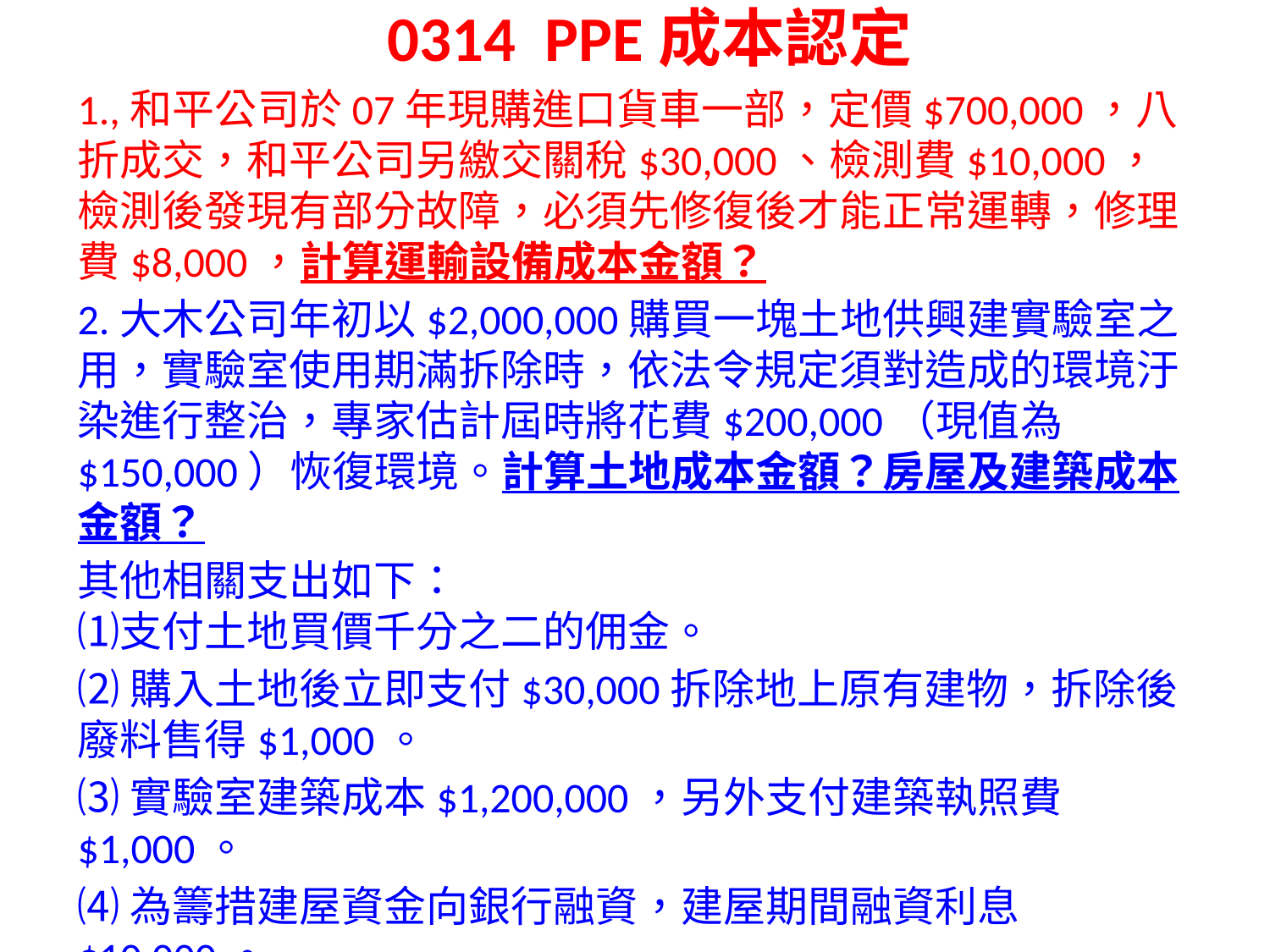

# 0314  PPE成本認定
1.,和平公司於07年現購進口貨車一部，定價$700,000，八折成交，和平公司另繳交關稅$30,000、檢測費$10,000，檢測後發現有部分故障，必須先修復後才能正常運轉，修理費$8,000，計算運輸設備成本金額？
2.大木公司年初以$2,000,000購買一塊土地供興建實驗室之用，實驗室使用期滿拆除時，依法令規定須對造成的環境汙染進行整治，專家估計屆時將花費$200,000（現值為$150,000）恢復環境。計算土地成本金額？房屋及建築成本金額？
其他相關支出如下：
⑴支付土地買價千分之二的佣金。
⑵購入土地後立即支付$30,000拆除地上原有建物，拆除後廢料售得$1,000。
⑶實驗室建築成本$1,200,000，另外支付建築執照費$1,000。
⑷為籌措建屋資金向銀行融資，建屋期間融資利息$10,000。
3.(       )不動產、廠房及設備需同時符合供營業使用、可長期使用、具有實體存在。